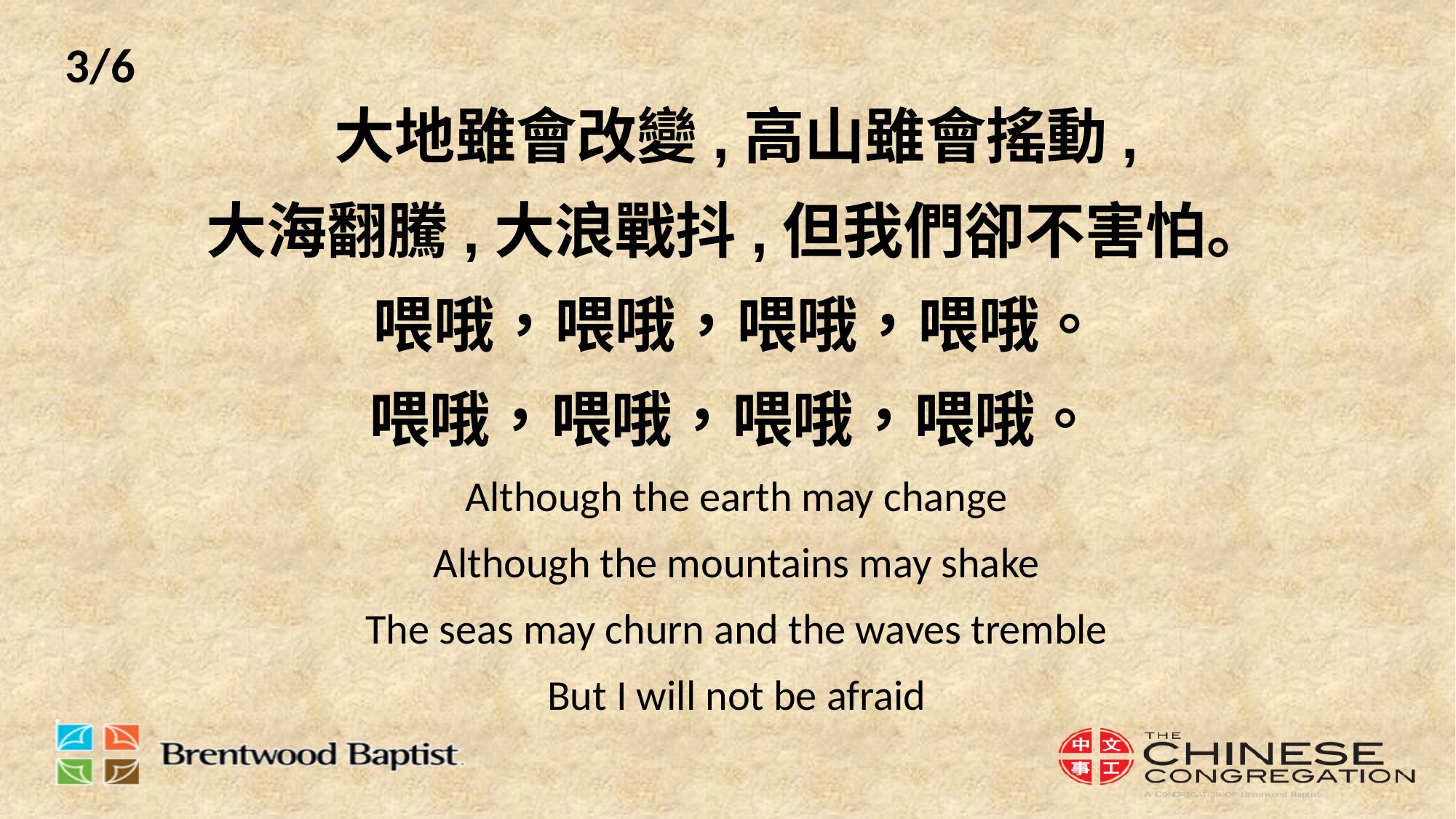

3/6
# 大地雖會改變,高山雖會搖動, 大海翻騰,大浪戰抖,但我們卻不害怕。 喂哦，喂哦，喂哦，喂哦。 喂哦，喂哦，喂哦，喂哦。 Although the earth may change Although the mountains may shake The seas may churn and the waves tremble But I will not be afraid